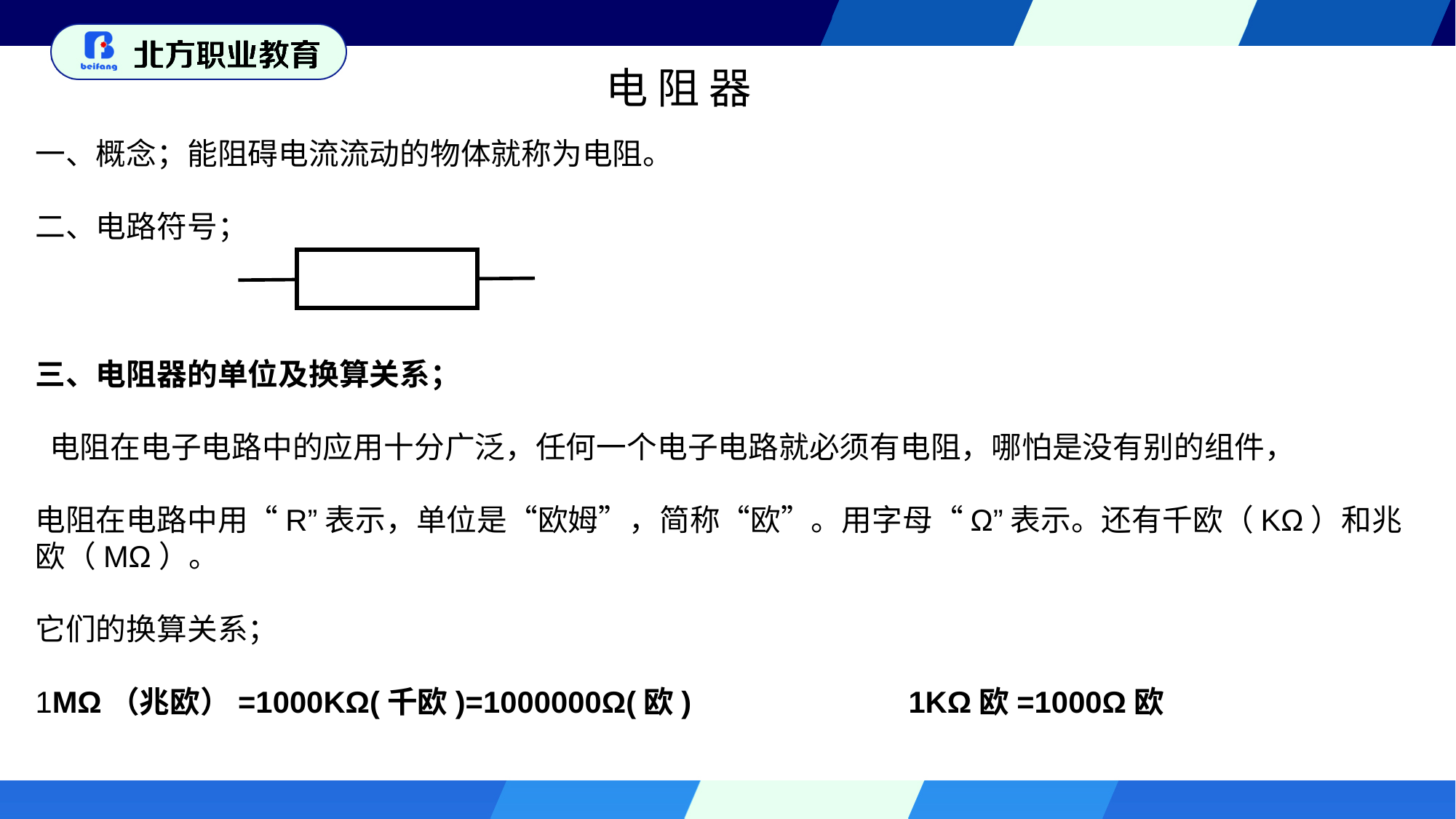

电 阻 器
一、概念；能阻碍电流流动的物体就称为电阻。

二、电路符号；

三、电阻器的单位及换算关系；

 电阻在电子电路中的应用十分广泛，任何一个电子电路就必须有电阻，哪怕是没有别的组件，

电阻在电路中用“R”表示，单位是“欧姆”，简称“欧”。用字母“Ω”表示。还有千欧（KΩ）和兆欧（MΩ）。

它们的换算关系；

1MΩ（兆欧）=1000KΩ(千欧)=1000000Ω(欧) 		1KΩ欧=1000Ω欧